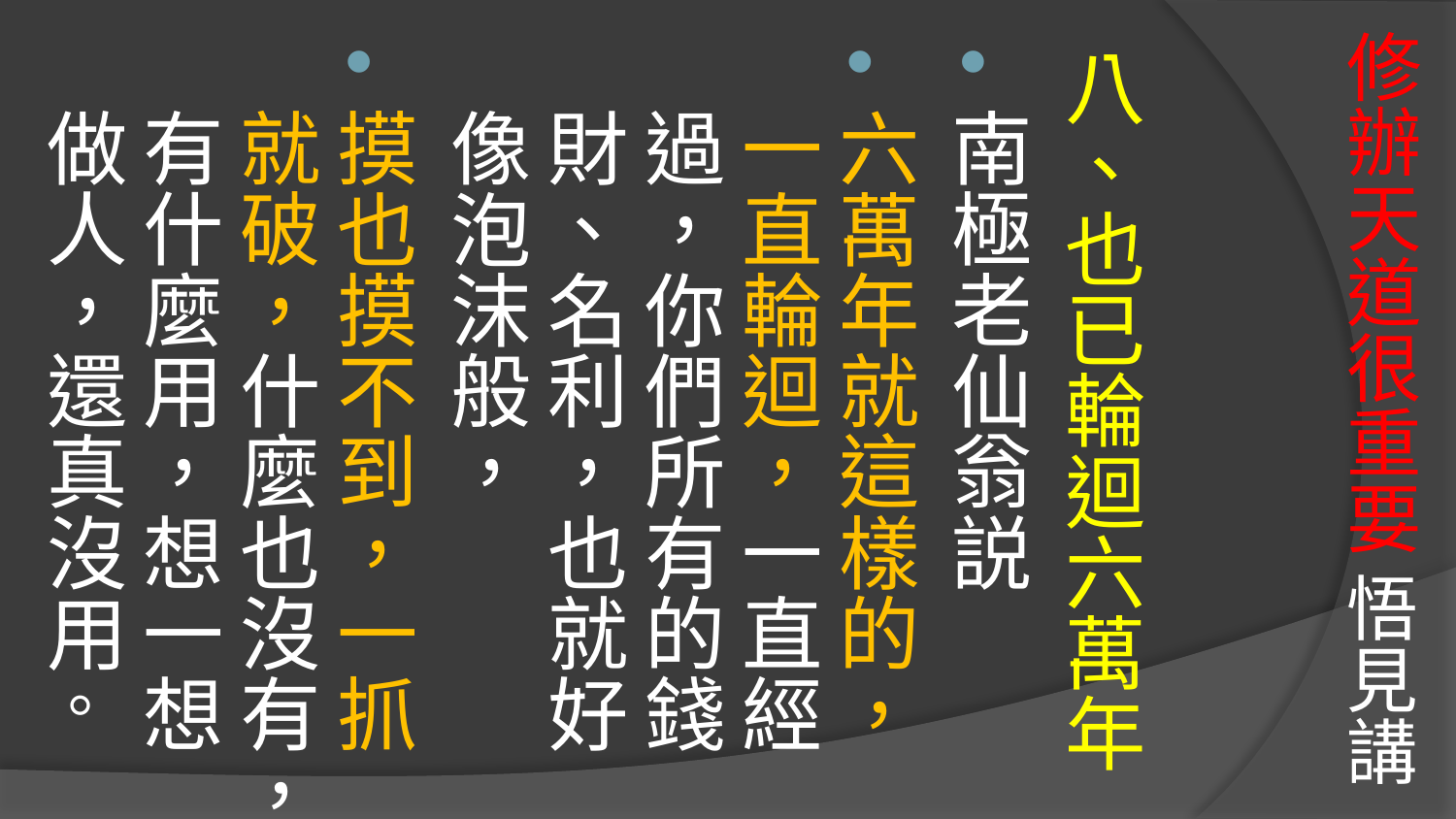

# 修辦天道很重要 悟見講
八、也已輪迴六萬年
南極老仙翁説
六萬年就這樣的，一直輪迴，一直經過，你們所有的錢財、名利，也就好像泡沫般，
摸也摸不到，一抓就破，什麼也沒有，有什麼用，想一想做人，還真沒用。